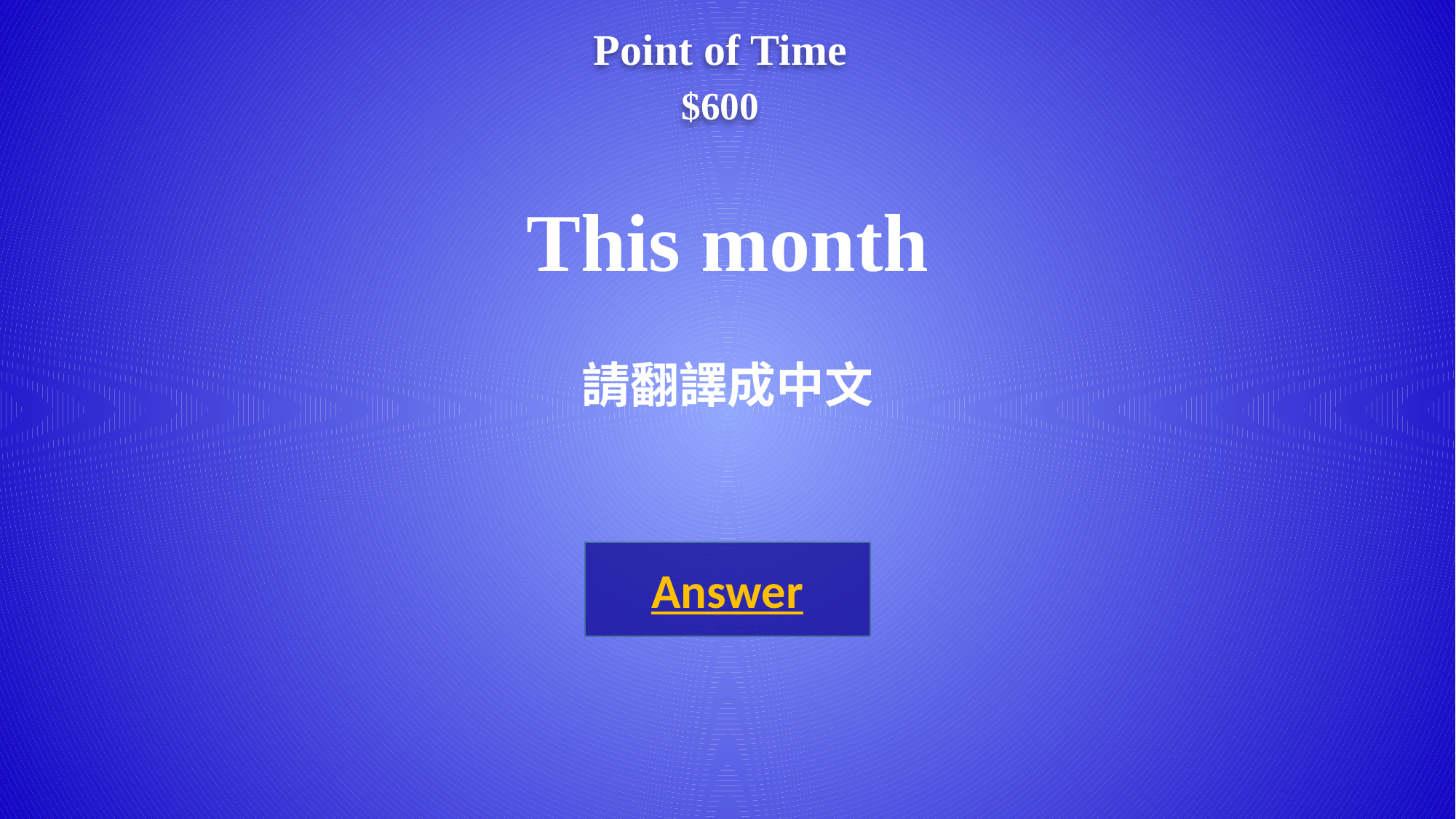

Point of Time
$600
# This month 請翻譯成中文